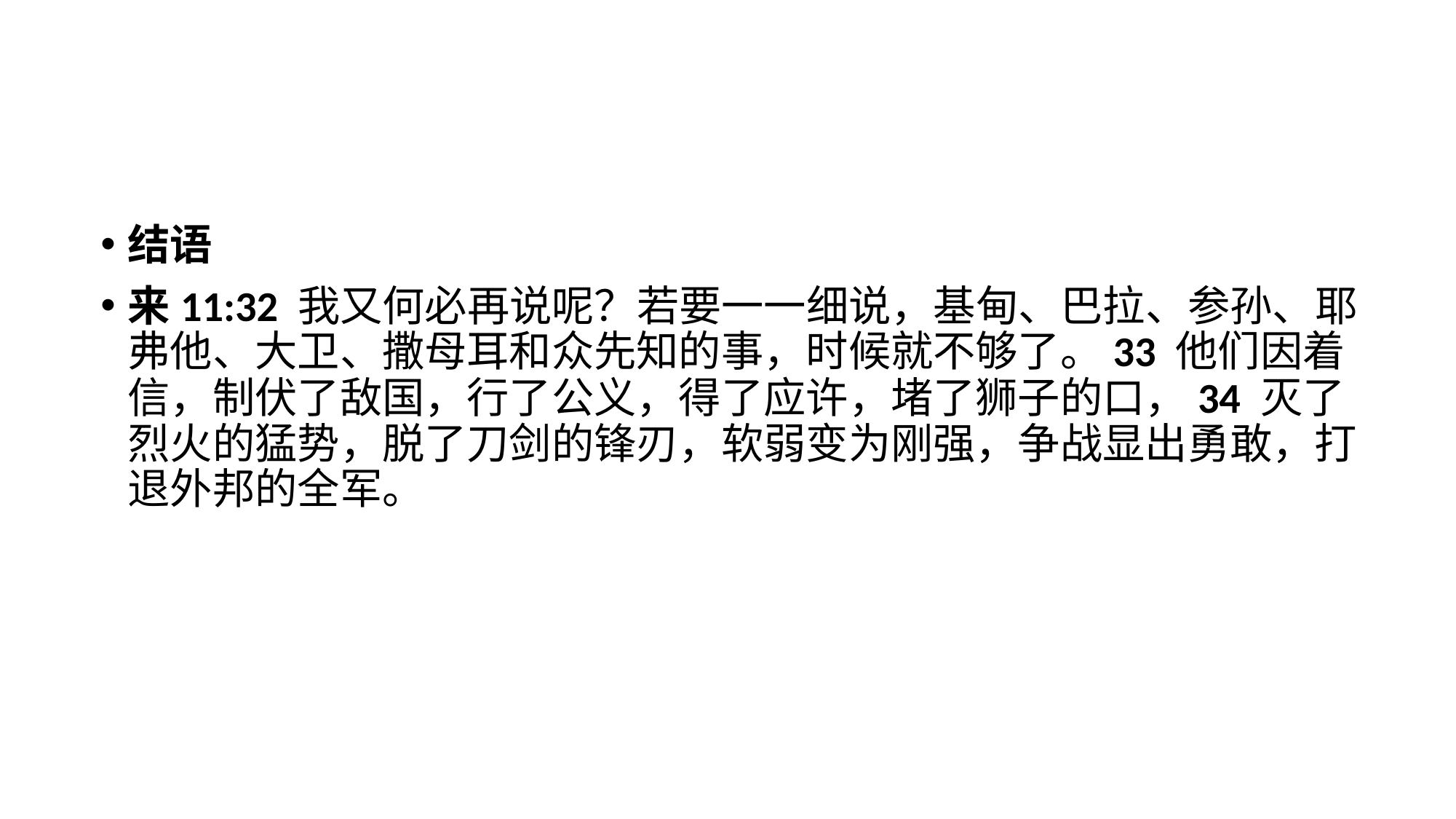

结语
来11:32 我又何必再说呢？若要一一细说，基甸、巴拉、参孙、耶弗他、大卫、撒母耳和众先知的事，时候就不够了。33 他们因着信，制伏了敌国，行了公义，得了应许，堵了狮子的口，34 灭了烈火的猛势，脱了刀剑的锋刃，软弱变为刚强，争战显出勇敢，打退外邦的全军。